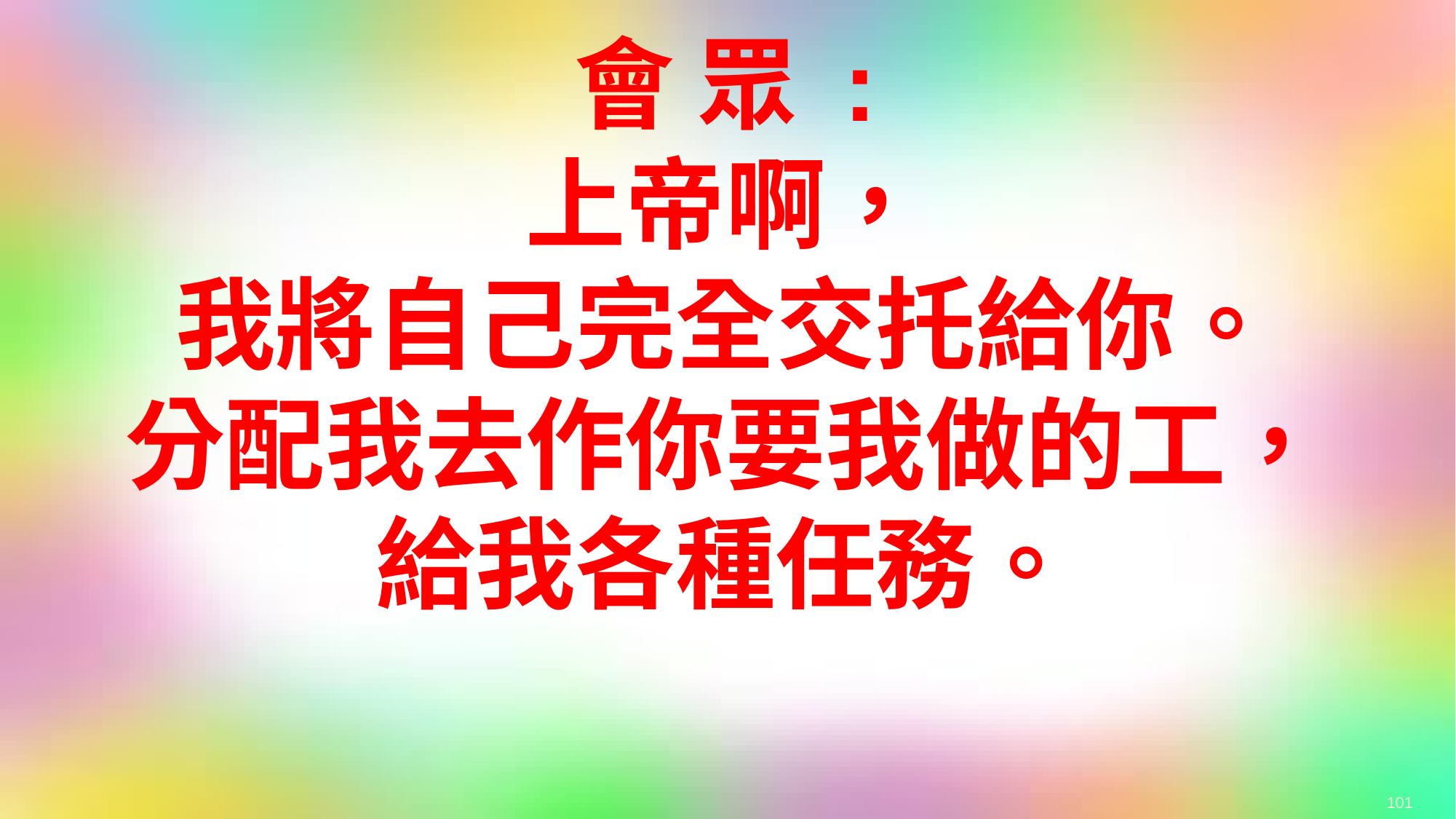

會 眾 :
上帝啊，
我將自己完全交托給你。
分配我去作你要我做的工，
給我各種任務。
101